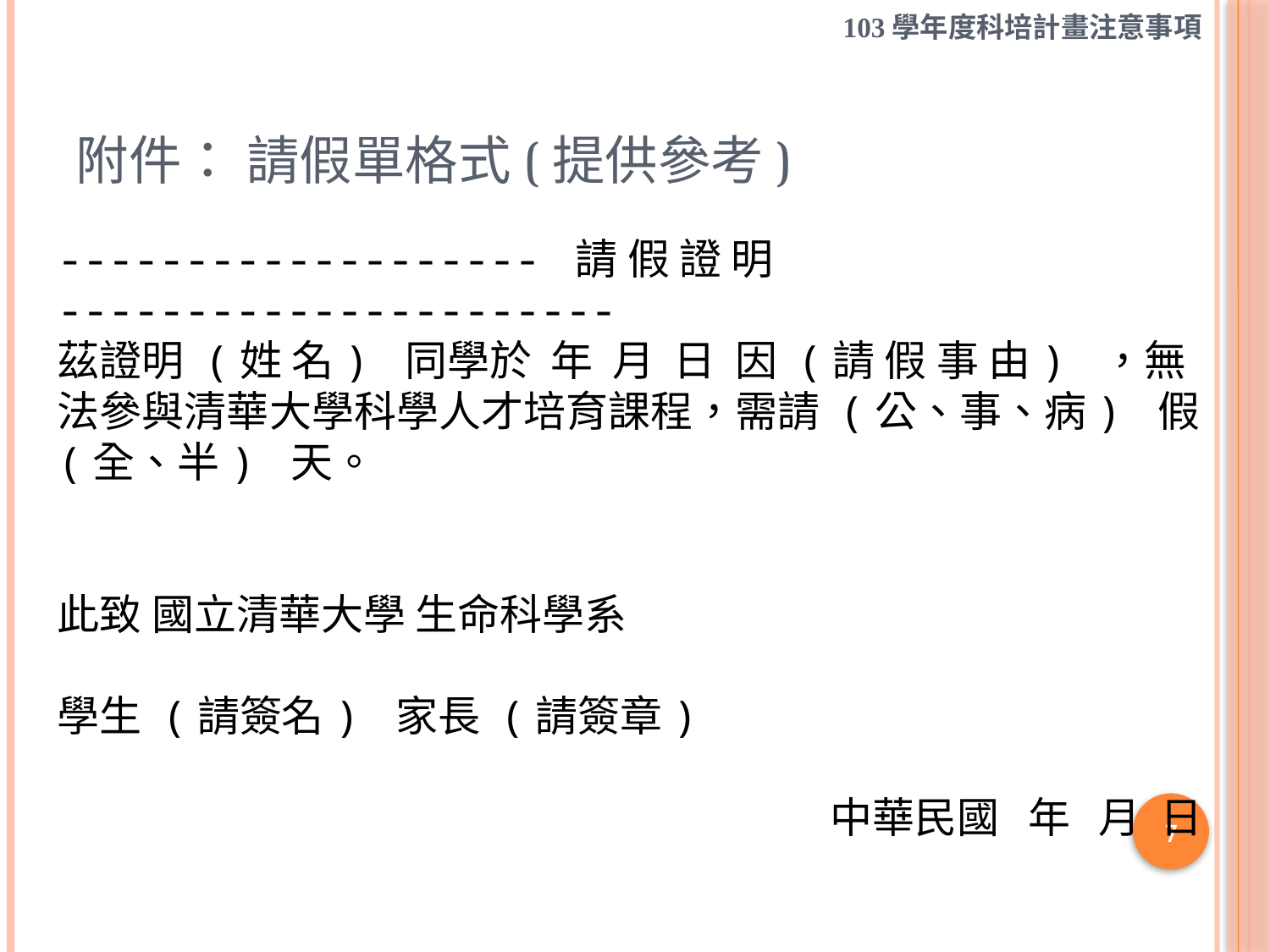

103學年度科培計畫注意事項
# 附件： 請假單格式(提供參考)
------------------- 請 假 證 明 ----------------------
茲證明 (姓 名) 同學於  年  月  日  因 (請 假 事 由) ，無法參與清華大學科學人才培育課程，需請 (公、事、病) 假 (全、半) 天。
此致 國立清華大學 生命科學系
學生 (請簽名) 家長 (請簽章)
中華民國   年   月  日
7